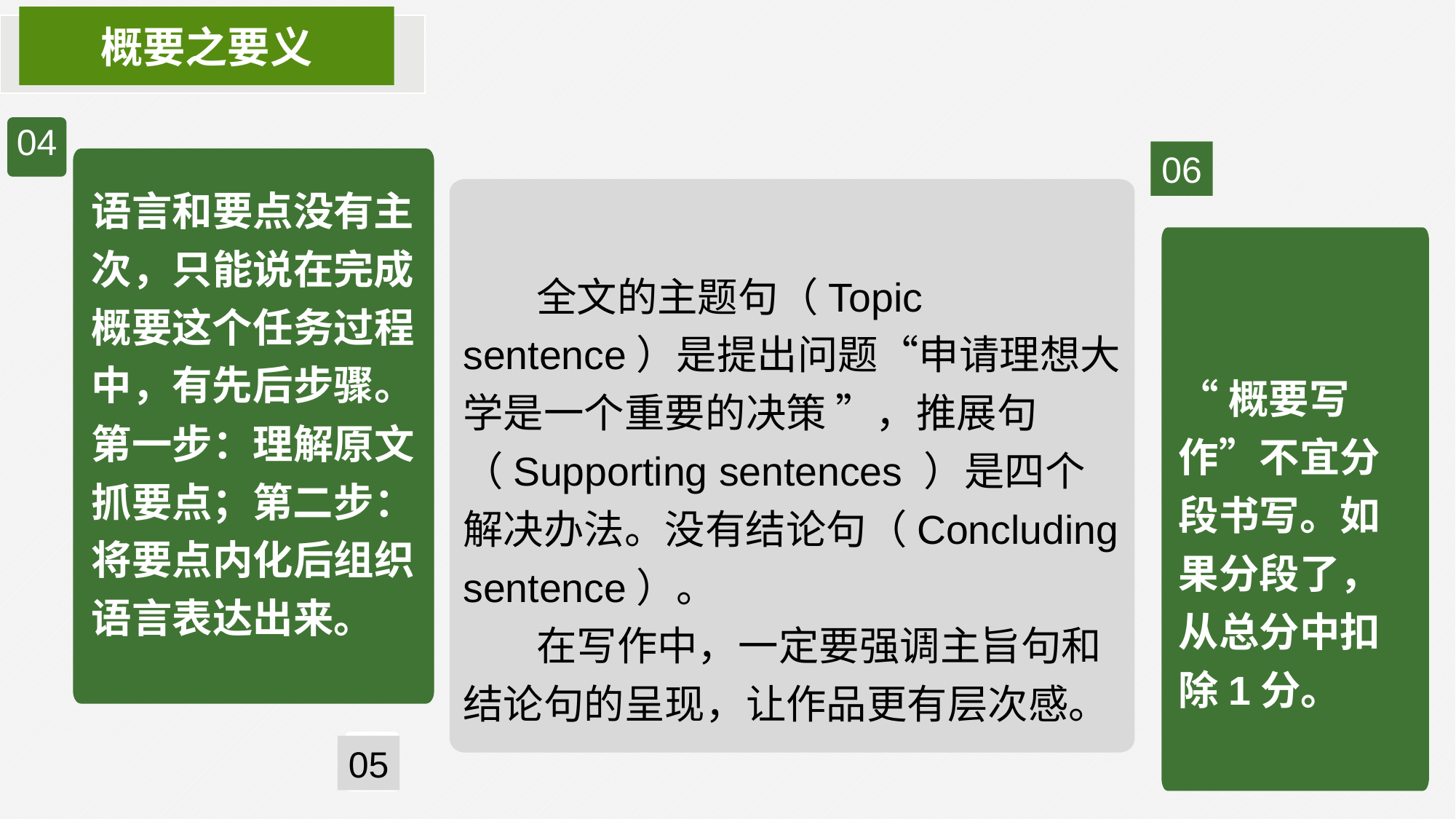

概要之要义

04

06

语言和要点没有主次，只能说在完成概要这个任务过程中，有先后步骤。第一步：理解原文抓要点；第二步：将要点内化后组织语言表达出来。

       全文的主题句（Topic sentence）是提出问题“申请理想大学是一个重要的决策 ”，推展句（Supporting sentences ）是四个解决办法。没有结论句（Concluding sentence）。
       在写作中，一定要强调主旨句和结论句的呈现，让作品更有层次感。
“概要写作”不宜分段书写。如果分段了，从总分中扣除1分。

05